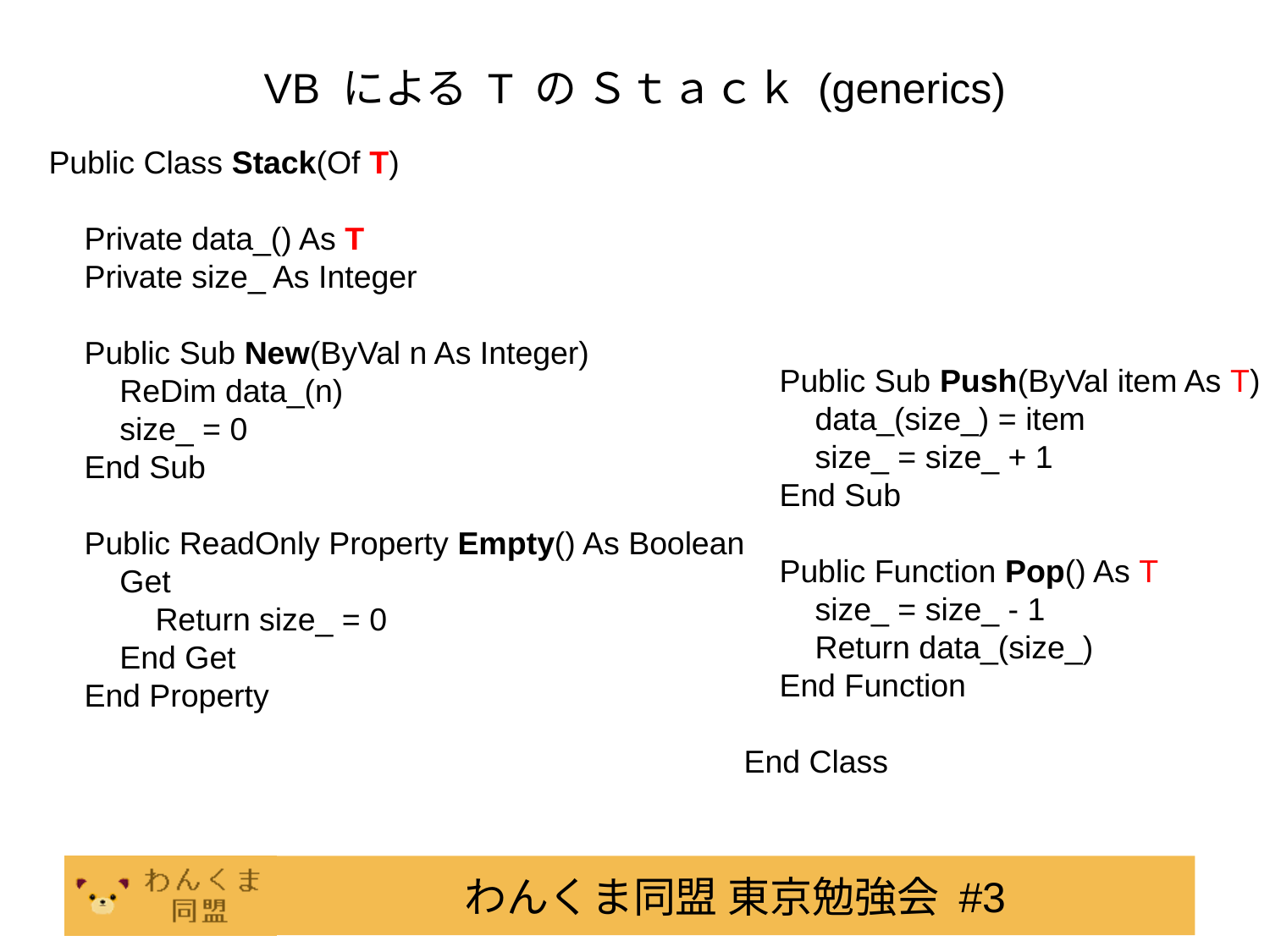

# VB による T の Ｓｔａｃｋ (generics)
Public Class Stack(Of T)

    Private data_() As T
    Private size_ As Integer

    Public Sub New(ByVal n As Integer)
        ReDim data_(n)
        size_ = 0
    End Sub

    Public ReadOnly Property Empty() As Boolean
        Get
            Return size_ = 0
        End Get
    End Property

    Public Sub Push(ByVal item As T)
        data_(size_) = item
        size_ = size_ + 1
    End Sub

    Public Function Pop() As T
        size_ = size_ - 1
        Return data_(size_)
    End Function

End Class